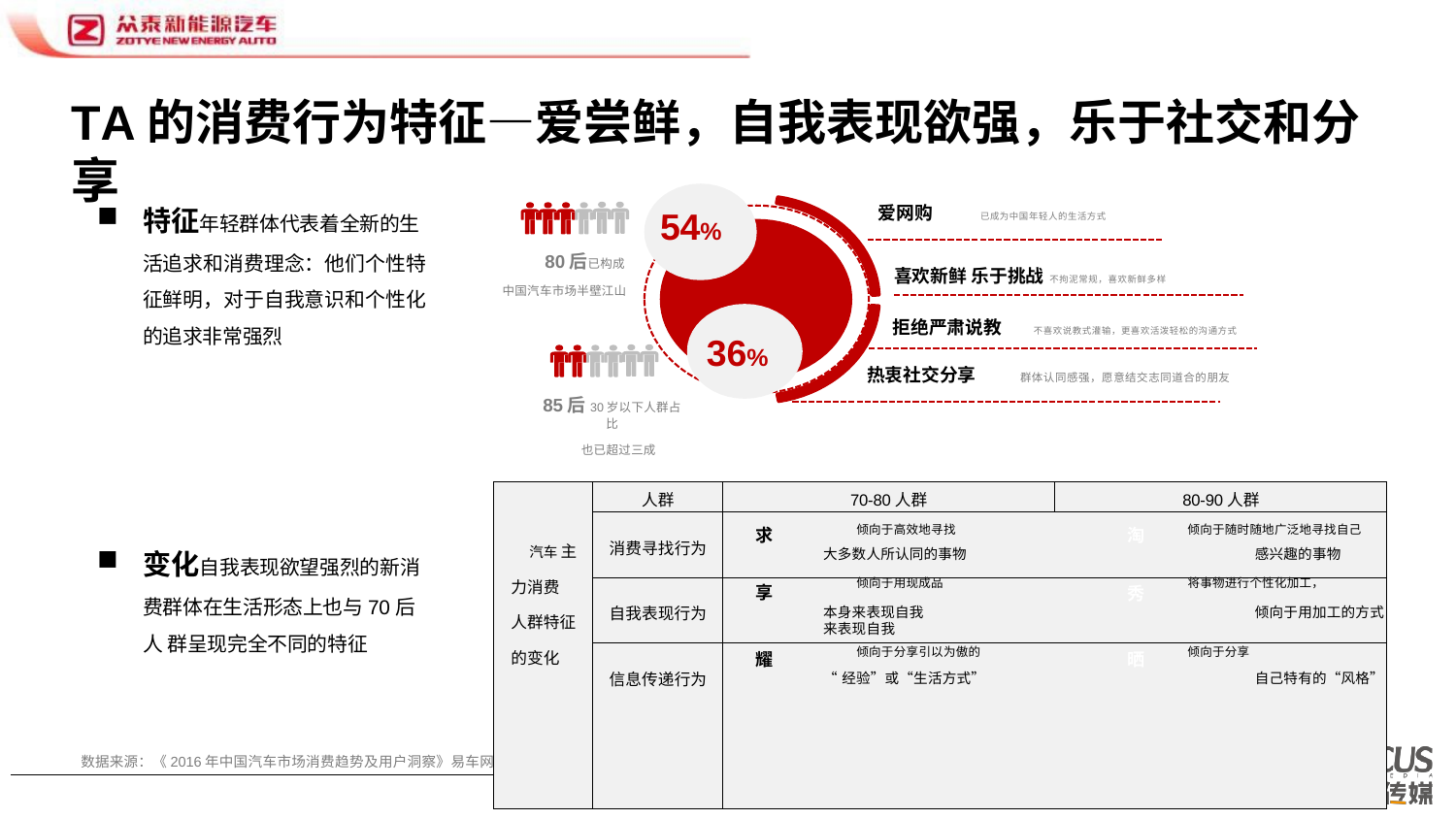

# TA的消费行为特征—爱尝鲜，自我表现欲强，乐于社交和分享

爱网购
特征年轻群体代表着全新的生
活追求和消费理念：他们个性特 征鲜明，对于自我意识和个性化 的追求非常强烈

54%

已成为中国年轻人的生活方式

80后已构成
中国汽车市场半壁江山
喜欢新鲜 乐于挑战 不拘泥常规，喜欢新鲜多样

拒绝严肃说教
不喜欢说教式灌输，更喜欢活泼轻松的沟通方式
36%

热衷社交分享
群体认同感强，愿意结交志同道合的朋友
85后30岁以下人群占比
也已超过三成

| 汽车 主力消费 人群特征 的变化 | 人群 | 70-80人群 | 80-90人群 |
| --- | --- | --- | --- |
|  | 消费寻找行为 | 求 倾向于高效地寻找 淘 倾向于随时随地广泛地寻找自己 大多数人所认同的事物 感兴趣的事物 |  |
|  | 自我表现行为 | 享 倾向于用现成品 秀 将事物进行个性化加工， 本身来表现自我 倾向于用加工的方式来表现自我 |  |
|  | 信息传递行为 | 耀 倾向于分享引以为傲的 晒 倾向于分享 “经验”或“生活方式” 自己特有的“风格” |  |

变化自我表现欲望强烈的新消
费群体在生活形态上也与70后人 群呈现完全不同的特征

数据来源：《2016年中国汽车市场消费趋势及用户洞察》易车网